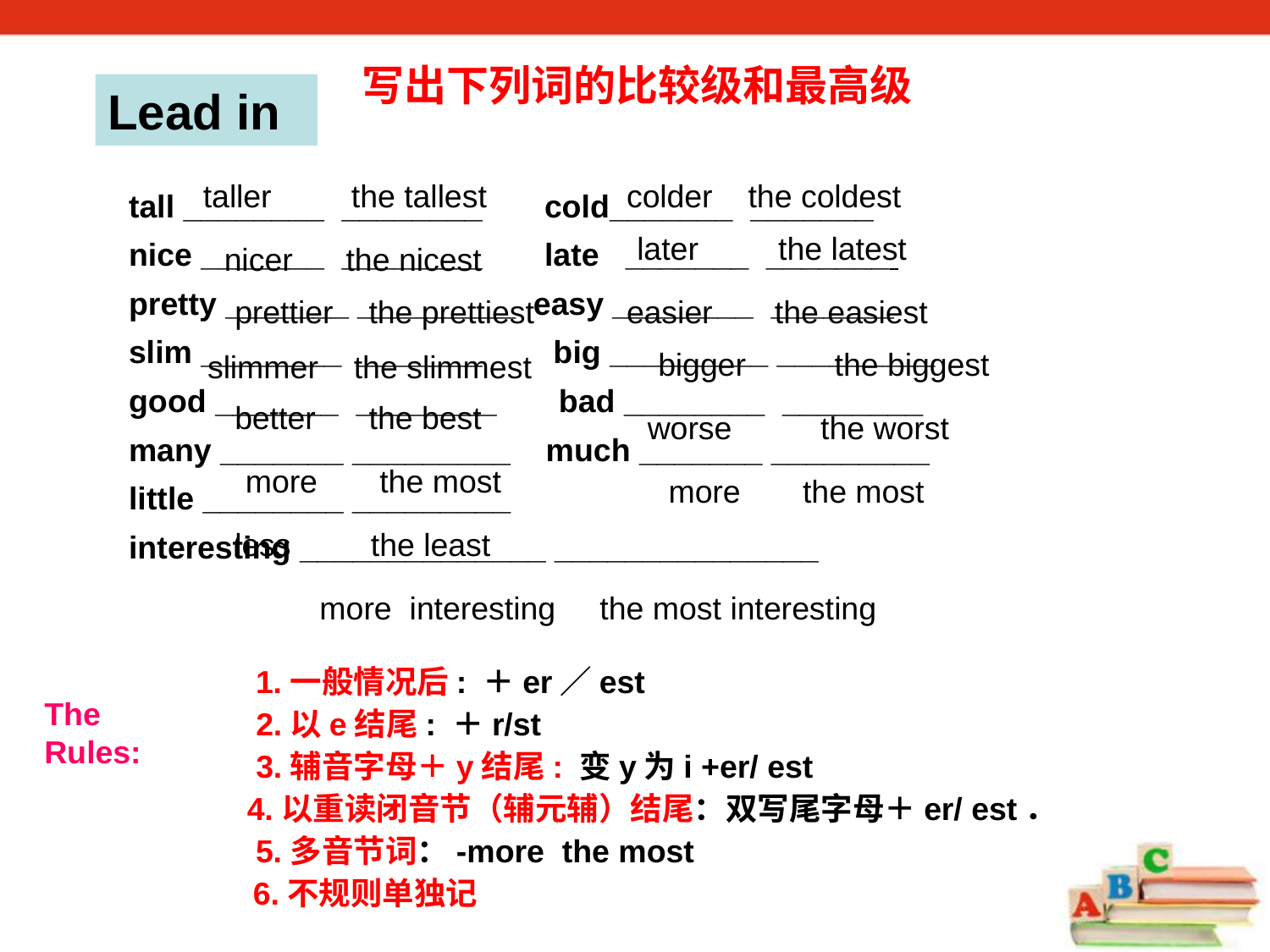

写出下列词的比较级和最高级
Lead in
taller         the tallest
colder    the coldest
tall ________  ________       cold_______  _______
nice _______  ________       late   _______  _______
pretty _______ _________  easy ________  _______
slim ________  _______        big _________ _________
good _______  ________       bad ________  ________
many _______ _________    much _______ _________
little ________ _________
interesting ______________ _______________
later         the latest
nicer      the nicest
prettier    the prettiest
easier       the easiest
bigger          the biggest
slimmer    the slimmest
better      the best
worse          the worst
more       the most
more       the most
less         the least
more  interesting     the most interesting
1.一般情况后: ＋er／est
The
Rules:
2.以e结尾: ＋r/st
3.辅音字母＋y结尾: 变y为i +er/ est
4.以重读闭音节（辅元辅）结尾：双写尾字母＋er/ est．
5.多音节词：-more  the most
6.不规则单独记